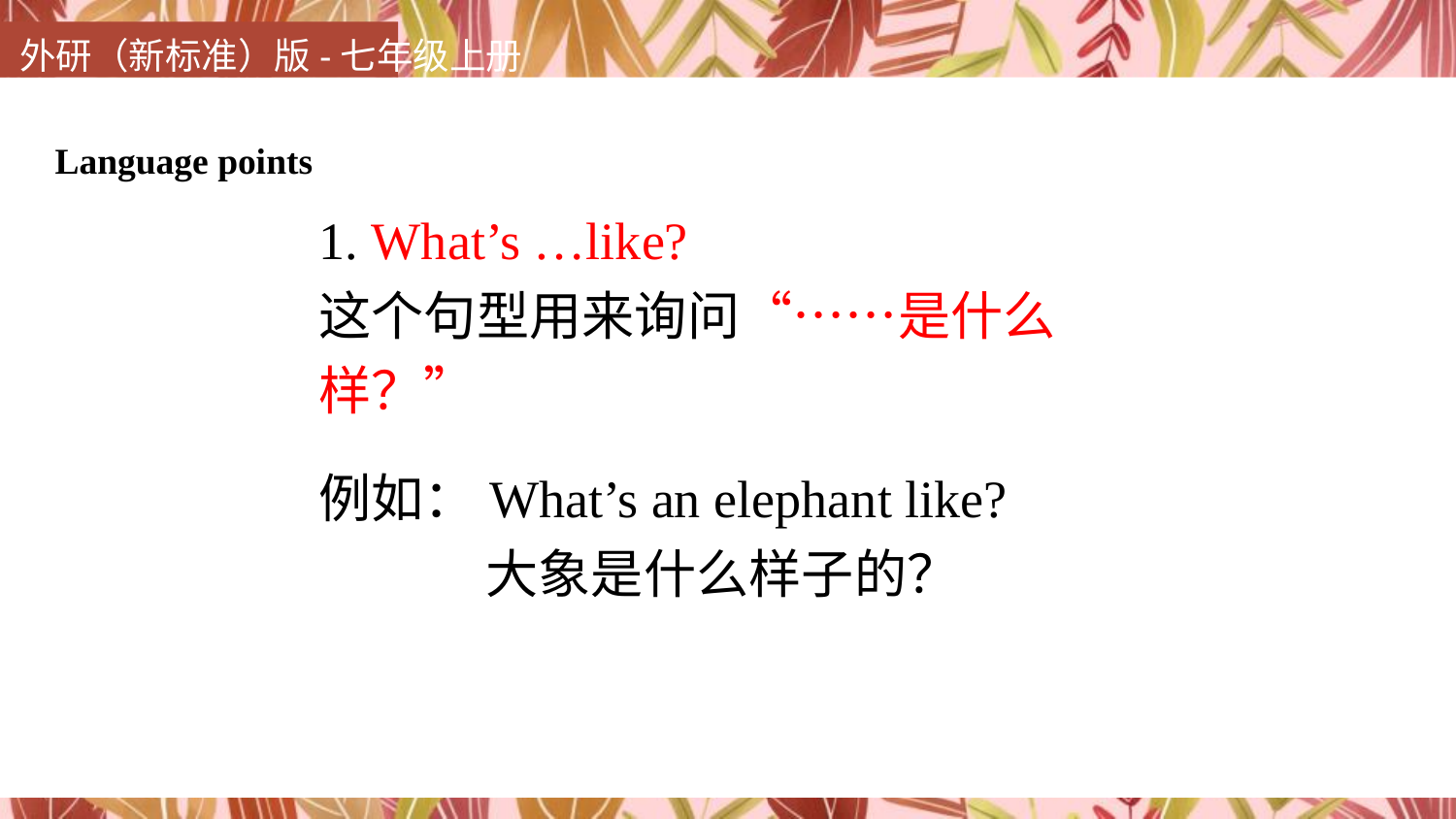

Language points
1. What’s …like?
这个句型用来询问“……是什么样？”

例如：What’s an elephant like?
             大象是什么样子的？